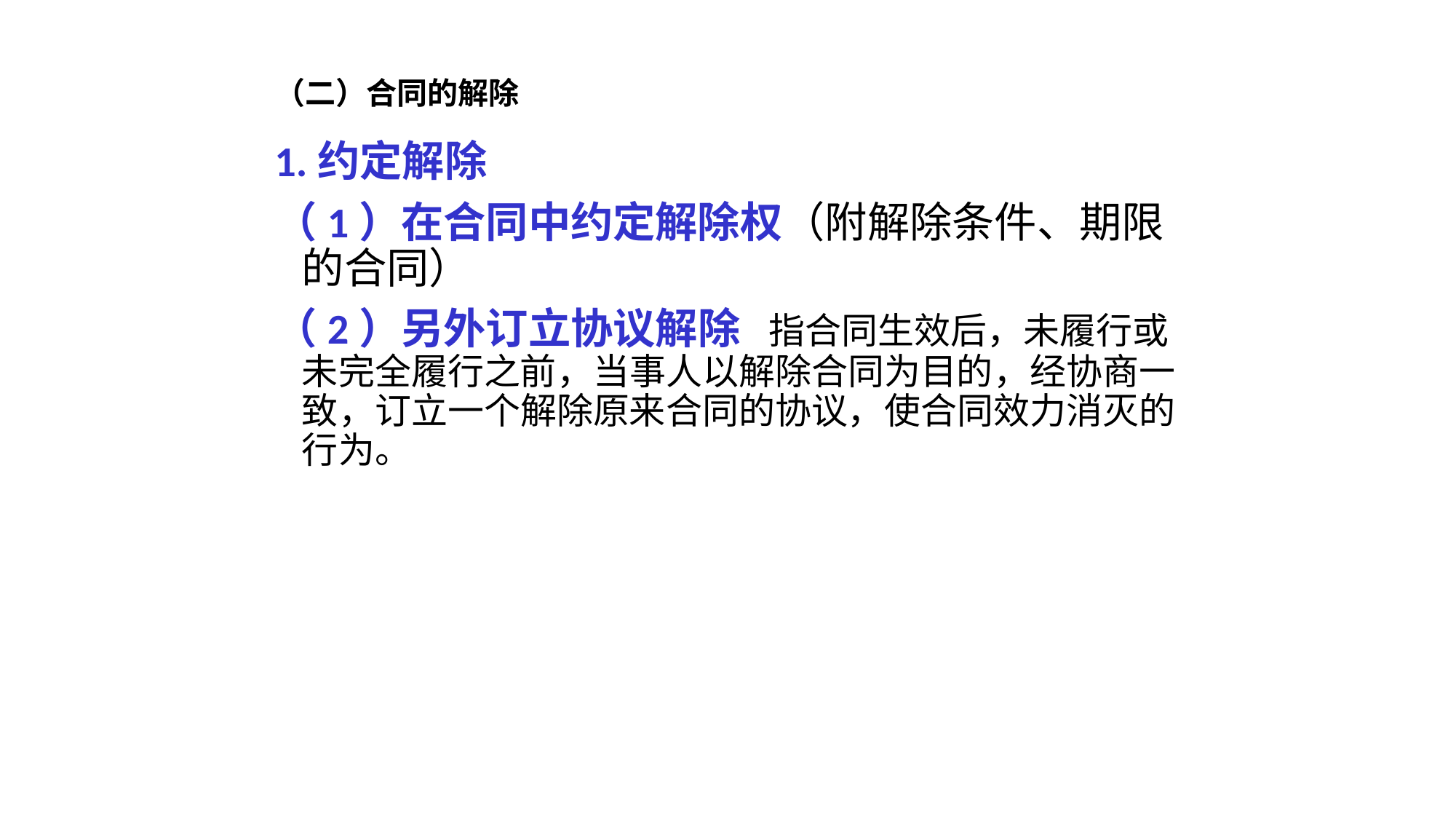

# （二）合同的解除
1.约定解除
（1）在合同中约定解除权（附解除条件、期限的合同）
（2）另外订立协议解除   指合同生效后，未履行或未完全履行之前，当事人以解除合同为目的，经协商一致，订立一个解除原来合同的协议，使合同效力消灭的行为。